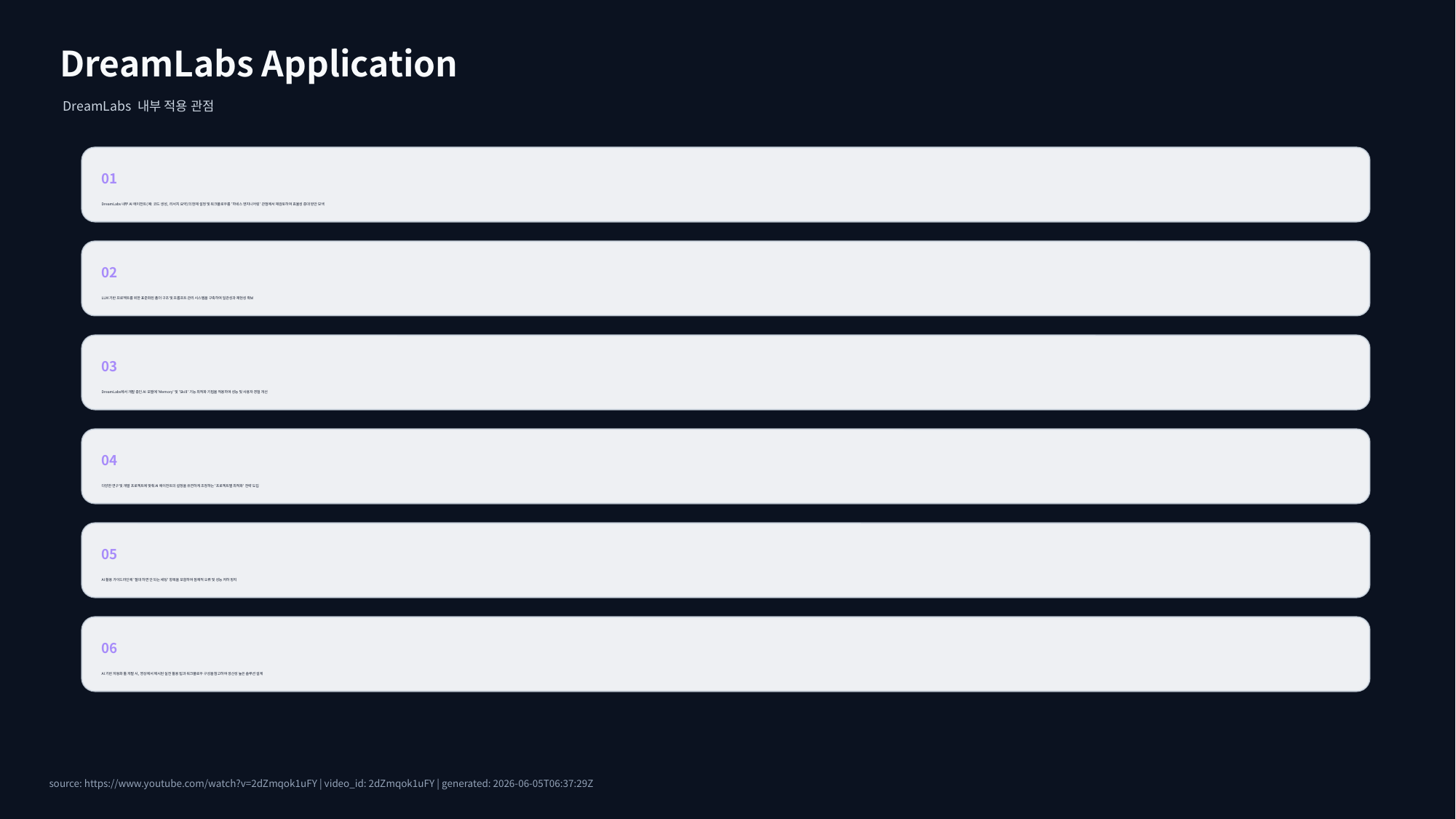

DreamLabs Application
DreamLabs 내부 적용 관점

01
DreamLabs 내부 AI 에이전트(예: 코드 생성, 리서치 요약)의 현재 설정 및 워크플로우를 '하네스 엔지니어링' 관점에서 재검토하여 효율성 증대 방안 모색

02
LLM 기반 프로젝트를 위한 표준화된 폴더 구조 및 프롬프트 관리 시스템을 구축하여 일관성과 재현성 확보

03
DreamLabs에서 개발 중인 AI 모델에 'Memory' 및 'Skill' 기능 최적화 기법을 적용하여 성능 및 사용자 경험 개선

04
다양한 연구 및 개발 프로젝트에 맞춰 AI 에이전트의 설정을 유연하게 조정하는 '프로젝트별 최적화' 전략 도입

05
AI 활용 가이드라인에 '절대 하면 안 되는 세팅' 항목을 포함하여 잠재적 오류 및 성능 저하 방지

06
AI 기반 자동화 툴 개발 시, 영상에서 제시된 실전 활용 팁과 워크플로우 구성을 참고하여 생산성 높은 솔루션 설계
source: https://www.youtube.com/watch?v=2dZmqok1uFY | video_id: 2dZmqok1uFY | generated: 2026-06-05T06:37:29Z